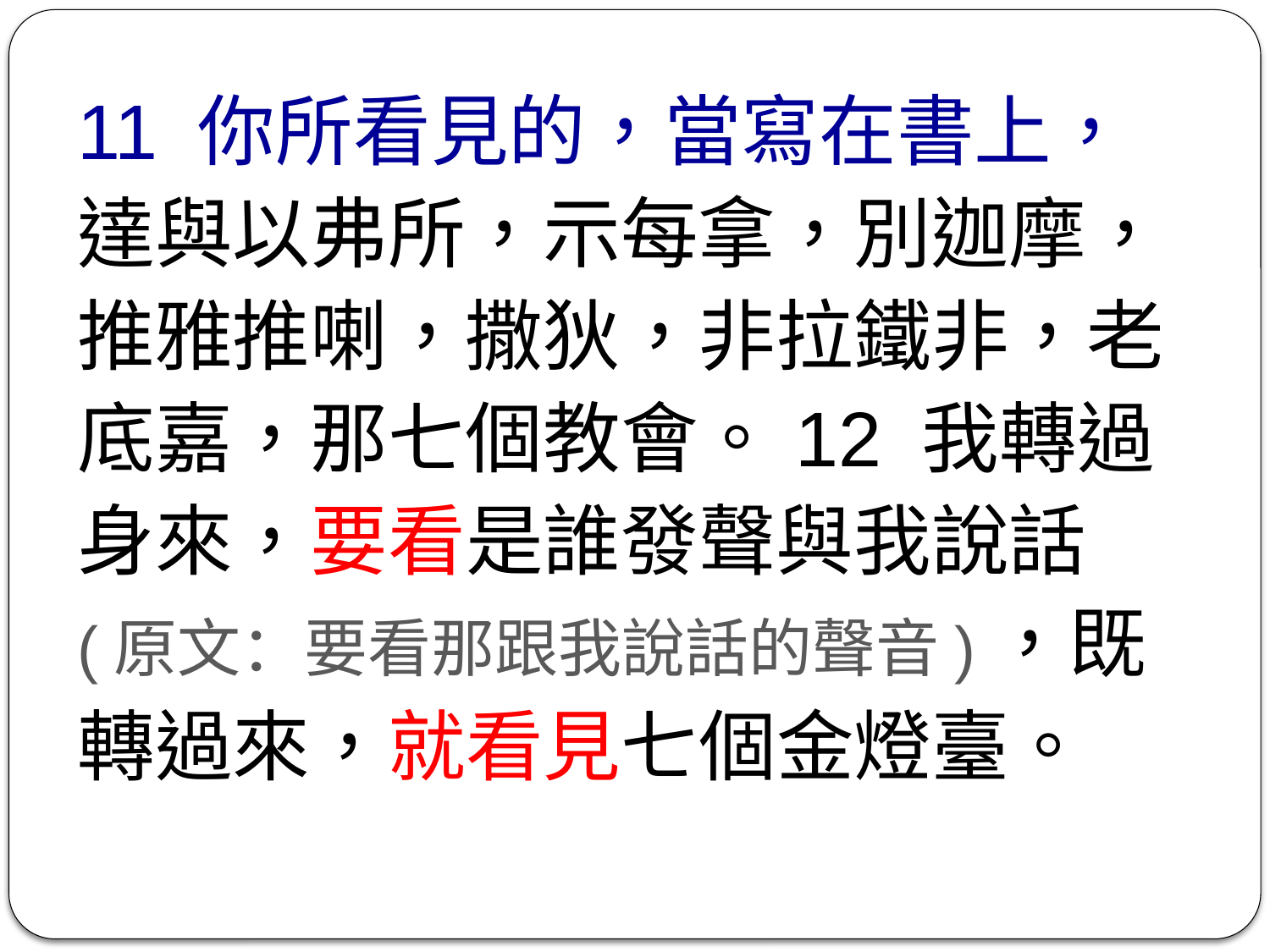

11 你所看見的，當寫在書上，達與以弗所，示每拿，別迦摩，推雅推喇，撒狄，非拉鐵非，老底嘉，那七個教會。12 我轉過身來，要看是誰發聲與我說話(原文：要看那跟我說話的聲音)，既轉過來，就看見七個金燈臺。